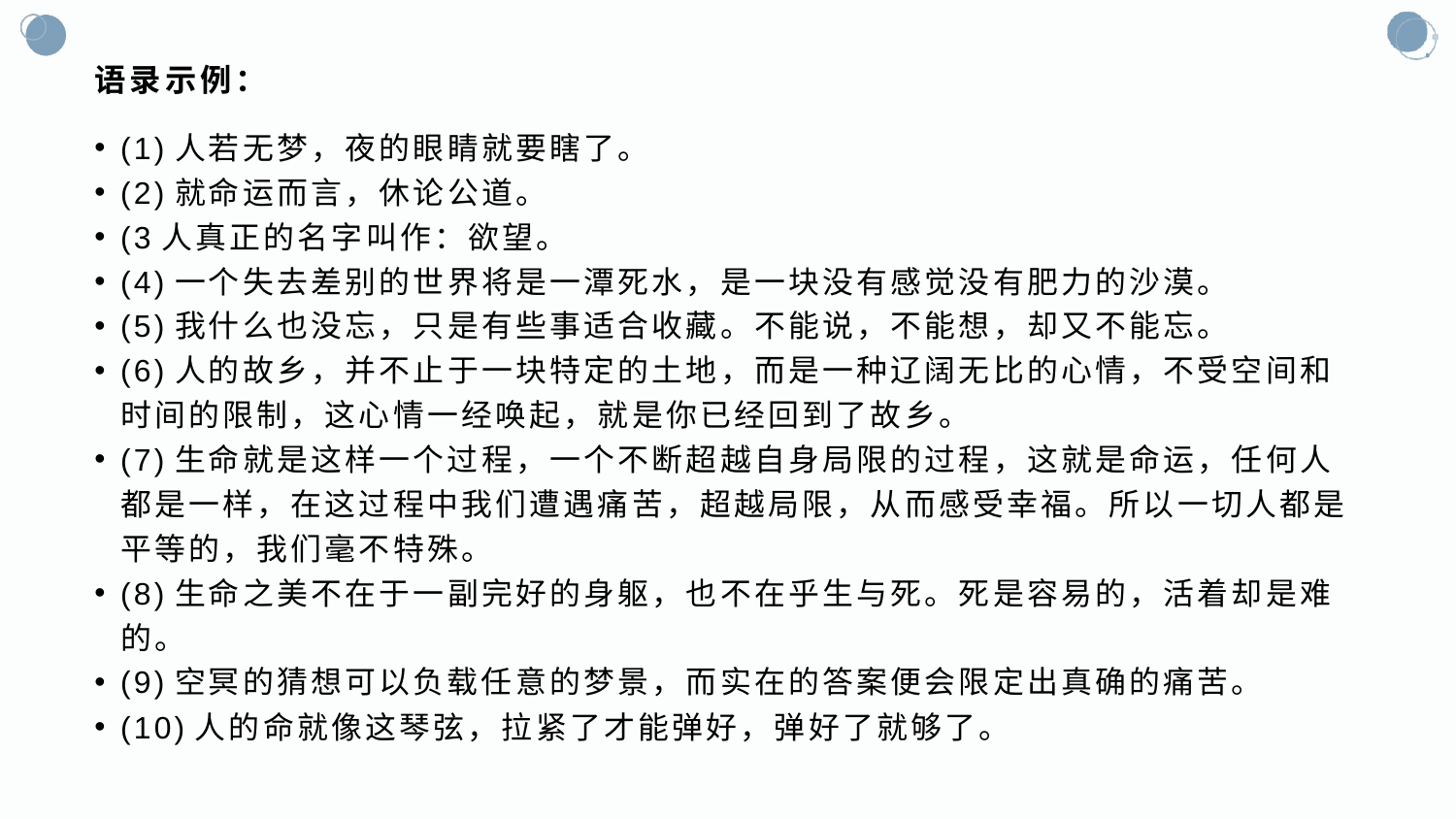

# 语录示例：
(1)人若无梦，夜的眼睛就要瞎了。
(2)就命运而言，休论公道。
(3人真正的名字叫作：欲望。
(4)一个失去差别的世界将是一潭死水，是一块没有感觉没有肥力的沙漠。
(5)我什么也没忘，只是有些事适合收藏。不能说，不能想，却又不能忘。
(6)人的故乡，并不止于一块特定的土地，而是一种辽阔无比的心情，不受空间和时间的限制，这心情一经唤起，就是你已经回到了故乡。
(7)生命就是这样一个过程，一个不断超越自身局限的过程，这就是命运，任何人都是一样，在这过程中我们遭遇痛苦，超越局限，从而感受幸福。所以一切人都是平等的，我们毫不特殊。
(8)生命之美不在于一副完好的身躯，也不在乎生与死。死是容易的，活着却是难的。
(9)空冥的猜想可以负载任意的梦景，而实在的答案便会限定出真确的痛苦。
(10)人的命就像这琴弦，拉紧了才能弹好，弹好了就够了。